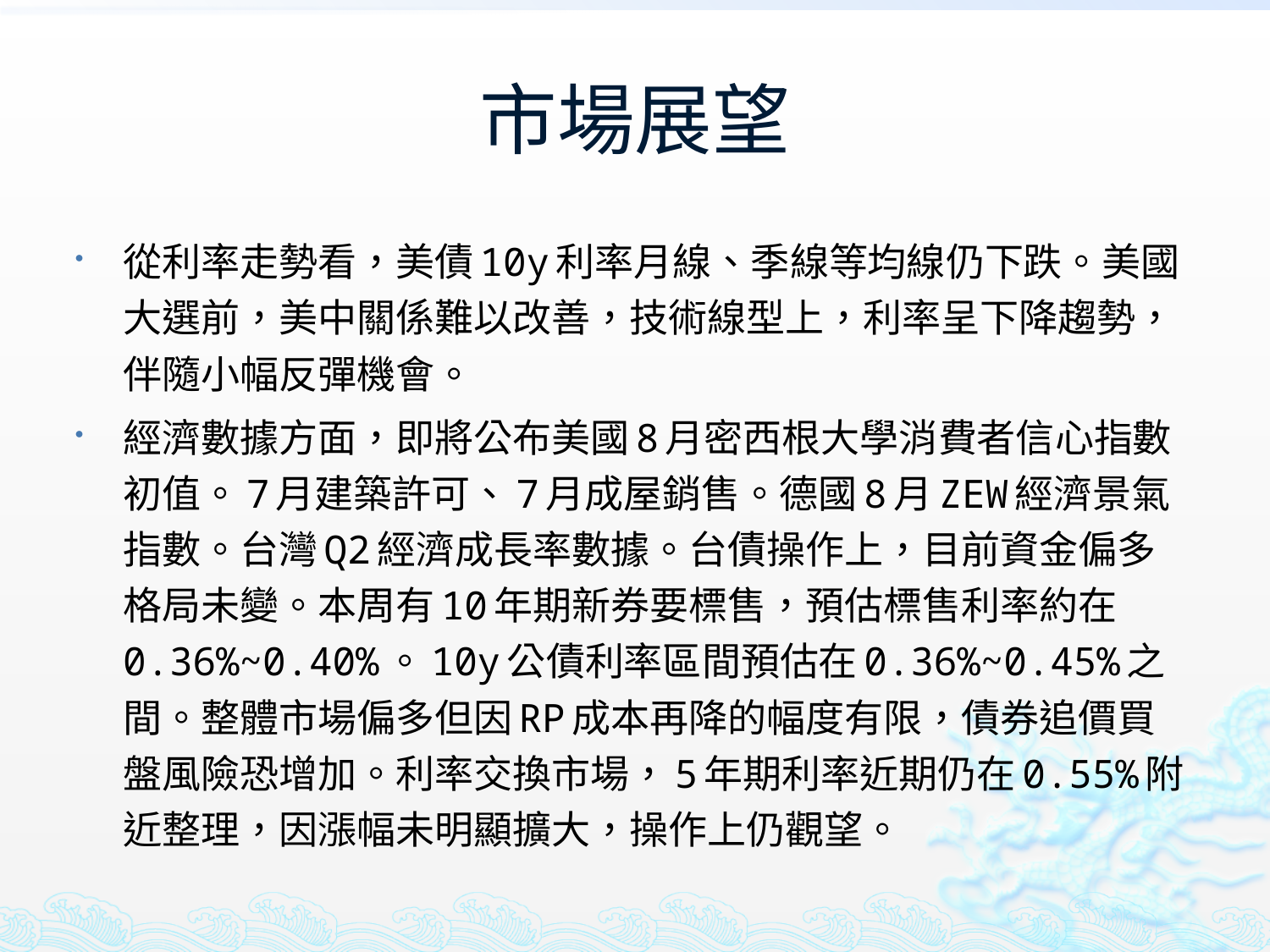

# 市場展望
從利率走勢看，美債10y利率月線、季線等均線仍下跌。美國大選前，美中關係難以改善，技術線型上，利率呈下降趨勢，伴隨小幅反彈機會。
經濟數據方面，即將公布美國8月密西根大學消費者信心指數初值。7月建築許可、7月成屋銷售。德國8月ZEW經濟景氣指數。台灣Q2經濟成長率數據。台債操作上，目前資金偏多格局未變。本周有10年期新券要標售，預估標售利率約在0.36%~0.40%。10y公債利率區間預估在0.36%~0.45%之間。整體市場偏多但因RP成本再降的幅度有限，債券追價買盤風險恐增加。利率交換市場，5年期利率近期仍在0.55%附近整理，因漲幅未明顯擴大，操作上仍觀望。